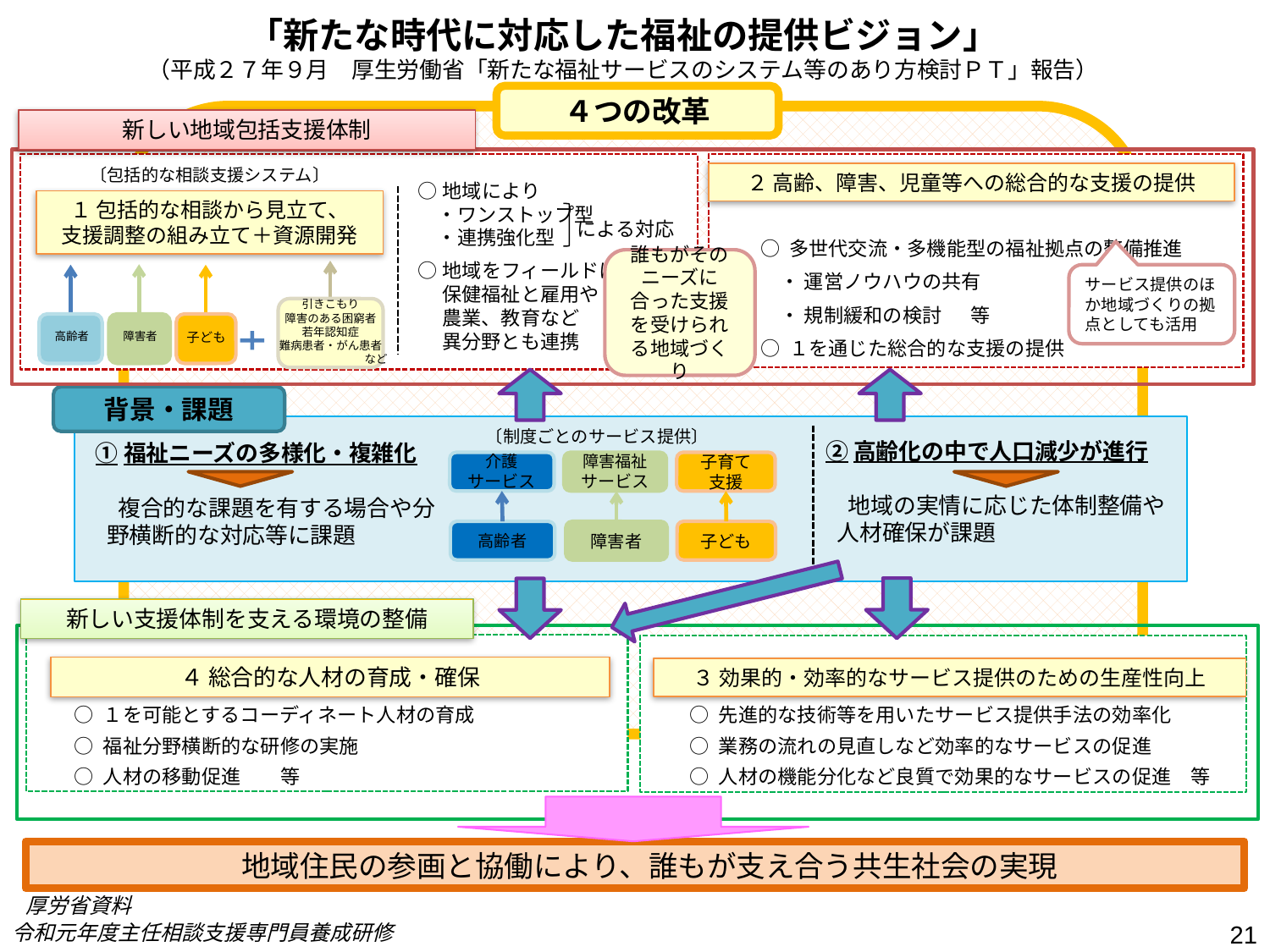

「新たな時代に対応した福祉の提供ビジョン」
（平成２７年９月　厚生労働省「新たな福祉サービスのシステム等のあり方検討ＰＴ」報告）
４つの改革

新しい地域包括支援体制

〔包括的な相談支援システム〕
２ 高齢、障害、児童等への総合的な支援の提供
○地域により
　・ワンストップ型
　・連携強化型

○地域をフィールドに、
　 保健福祉と雇用や
　 農業、教育など
　 異分野とも連携
１ 包括的な相談から見立て、
支援調整の組み立て＋資源開発

による対応
○ 多世代交流・多機能型の福祉拠点の整備推進
　・ 運営ノウハウの共有
　・ 規制緩和の検討  　等
○ １を通じた総合的な支援の提供
誰もがそのニーズに合った支援を受けられる地域づくり
サービス提供のほか地域づくりの拠点としても活用
引きこもり
障害のある困窮者
若年認知症
難病患者・がん患者
　　　　　　　　など

高齢者
障害者
子ども

背景・課題

〔制度ごとのサービス提供〕
②高齢化の中で人口減少が進行

　地域の実情に応じた体制整備や人材確保が課題
①福祉ニーズの多様化・複雑化

　複合的な課題を有する場合や分野横断的な対応等に課題

子育て
支援
障害福祉サービス
介護
サービス

高齢者
障害者
子ども

新しい支援体制を支える環境の整備

４ 総合的な人材の育成・確保
３ 効果的・効率的なサービス提供のための生産性向上
○ １を可能とするコーディネート人材の育成
○ 福祉分野横断的な研修の実施
○ 人材の移動促進　　等
○ 先進的な技術等を用いたサービス提供手法の効率化
○ 業務の流れの見直しなど効率的なサービスの促進
○ 人材の機能分化など良質で効果的なサービスの促進　等

　地域住民の参画と協働により、誰もが支え合う共生社会の実現

厚労省資料
令和元年度主任相談支援専門員養成研修
21